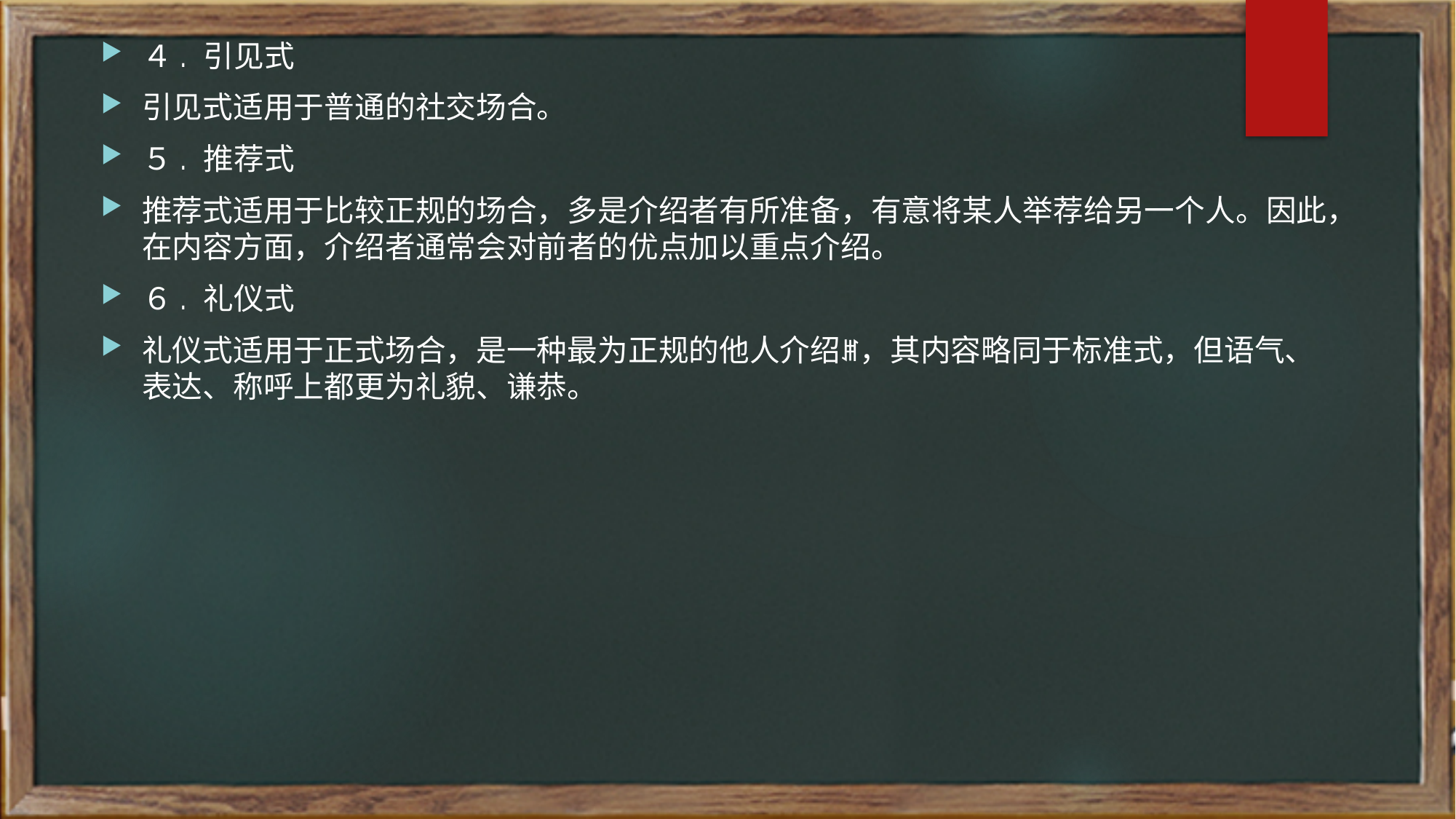

４. 引见式
引见式适用于普通的社交场合。
５. 推荐式
推荐式适用于比较正规的场合，多是介绍者有所准备，有意将某人举荐给另一个人。因此，在内容方面，介绍者通常会对前者的优点加以重点介绍。
６. 礼仪式
礼仪式适用于正式场合，是一种最为正规的他人介绍ꎮ，其内容略同于标准式，但语气、表达、称呼上都更为礼貌、谦恭。